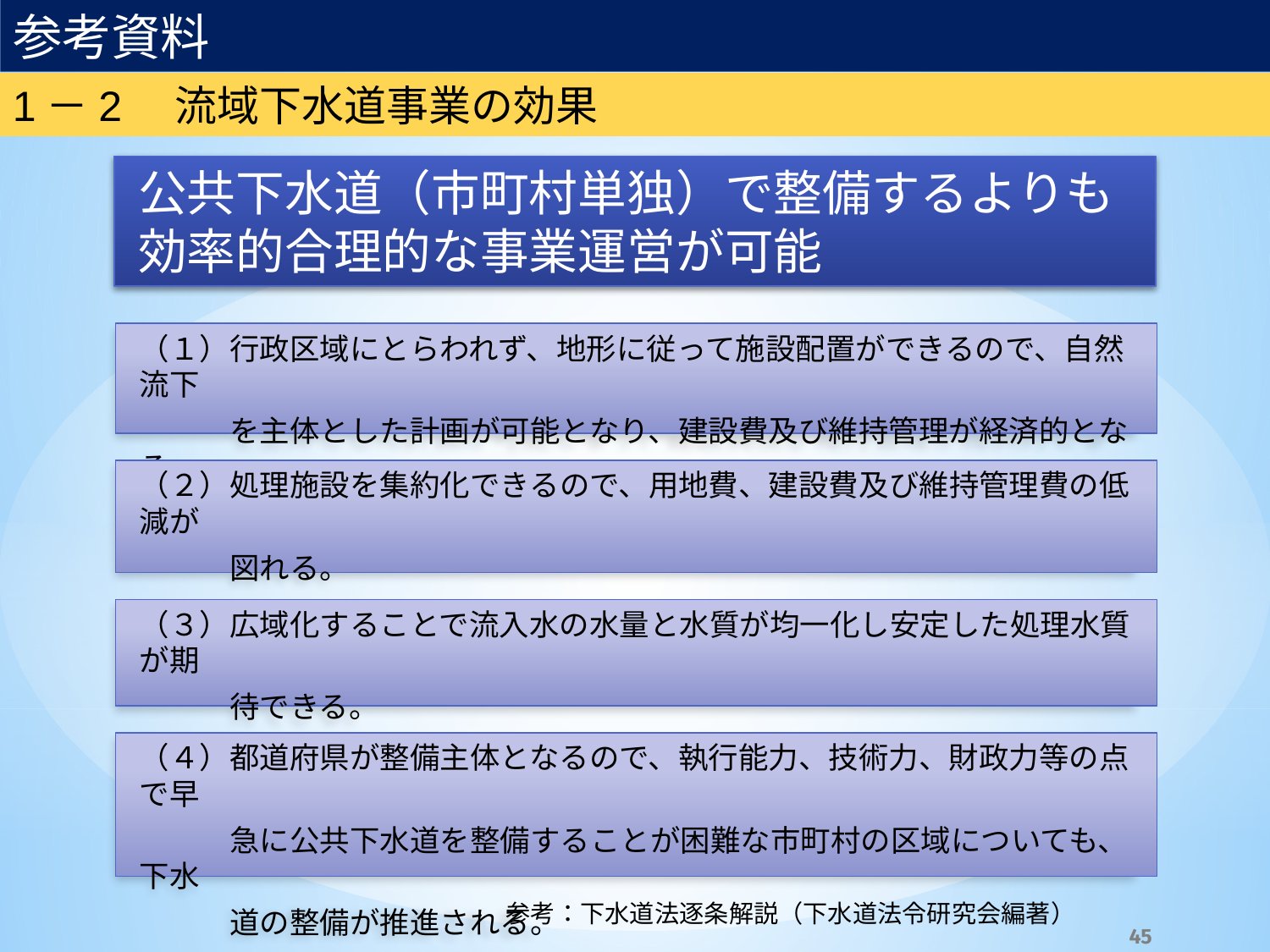

参考資料
1－2　流域下水道事業の効果
公共下水道（市町村単独）で整備するよりも効率的合理的な事業運営が可能
（１）行政区域にとらわれず、地形に従って施設配置ができるので、自然流下
　　　を主体とした計画が可能となり、建設費及び維持管理が経済的となる。

（２）処理施設を集約化できるので、用地費、建設費及び維持管理費の低減が
　　　図れる。
（３）広域化することで流入水の水量と水質が均一化し安定した処理水質が期
　　　待できる。
（４）都道府県が整備主体となるので、執行能力、技術力、財政力等の点で早
　　　急に公共下水道を整備することが困難な市町村の区域についても、下水
　　　道の整備が推進される。
参考：下水道法逐条解説（下水道法令研究会編著）
45